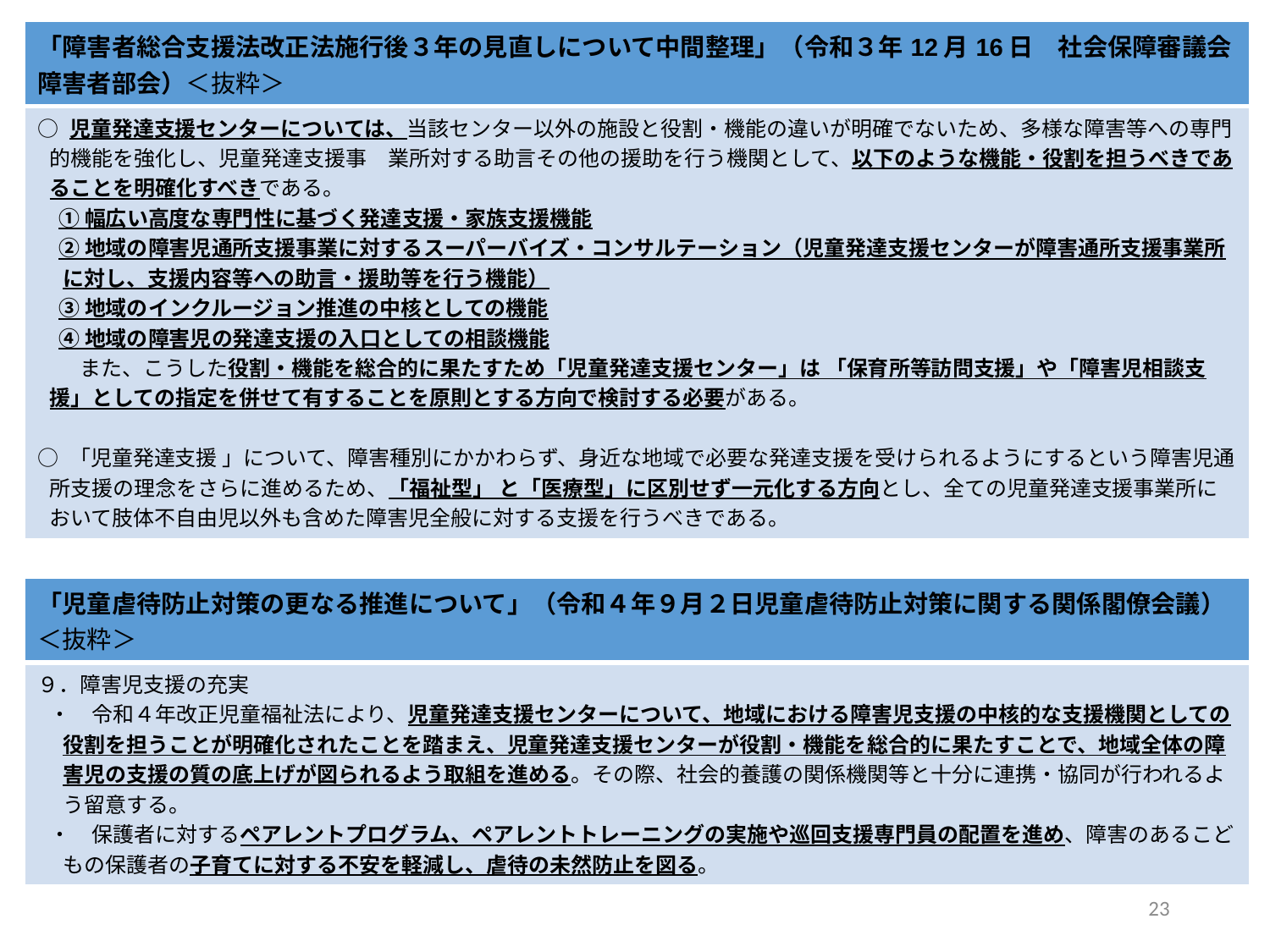

| 「障害者総合支援法改正法施行後３年の見直しについて中間整理」（令和３年12月16日　社会保障審議会障害者部会）＜抜粋＞ |
| --- |
| ○ 児童発達支援センターについては、当該センター以外の施設と役割・機能の違いが明確でないため、多様な障害等への専門的機能を強化し、児童発達支援事　業所対する助言その他の援助を行う機関として、以下のような機能・役割を担うべきであることを明確化すべきである。 　① 幅広い高度な専門性に基づく発達支援・家族支援機能 　② 地域の障害児通所支援事業に対するスーパーバイズ・コンサルテーション（児童発達支援センターが障害通所支援事業所に対し、支援内容等への助言・援助等を行う機能） 　③ 地域のインクルージョン推進の中核としての機能 　④ 地域の障害児の発達支援の入口としての相談機能 　　また、こうした役割・機能を総合的に果たすため「児童発達支援センター」は 「保育所等訪問支援」や「障害児相談支援」としての指定を併せて有することを原則とする方向で検討する必要がある。 ○ 「児童発達支援 」について、障害種別にかかわらず、身近な地域で必要な発達支援を受けられるようにするという障害児通所支援の理念をさらに進めるため、「福祉型」 と「医療型」に区別せず一元化する方向とし、全ての児童発達支援事業所において肢体不自由児以外も含めた障害児全般に対する支援を行うべきである。 |
| 「児童虐待防止対策の更なる推進について」（令和４年９月２日児童虐待防止対策に関する関係閣僚会議）＜抜粋＞ |
| --- |
| ９．障害児支援の充実 ・　令和４年改正児童福祉法により、児童発達支援センターについて、地域における障害児支援の中核的な支援機関としての役割を担うことが明確化されたことを踏まえ、児童発達支援センターが役割・機能を総合的に果たすことで、地域全体の障害児の支援の質の底上げが図られるよう取組を進める。その際、社会的養護の関係機関等と十分に連携・協同が行われるよう留意する。 ・　保護者に対するペアレントプログラム、ペアレントトレーニングの実施や巡回支援専門員の配置を進め、障害のあるこどもの保護者の子育てに対する不安を軽減し、虐待の未然防止を図る。 |
23